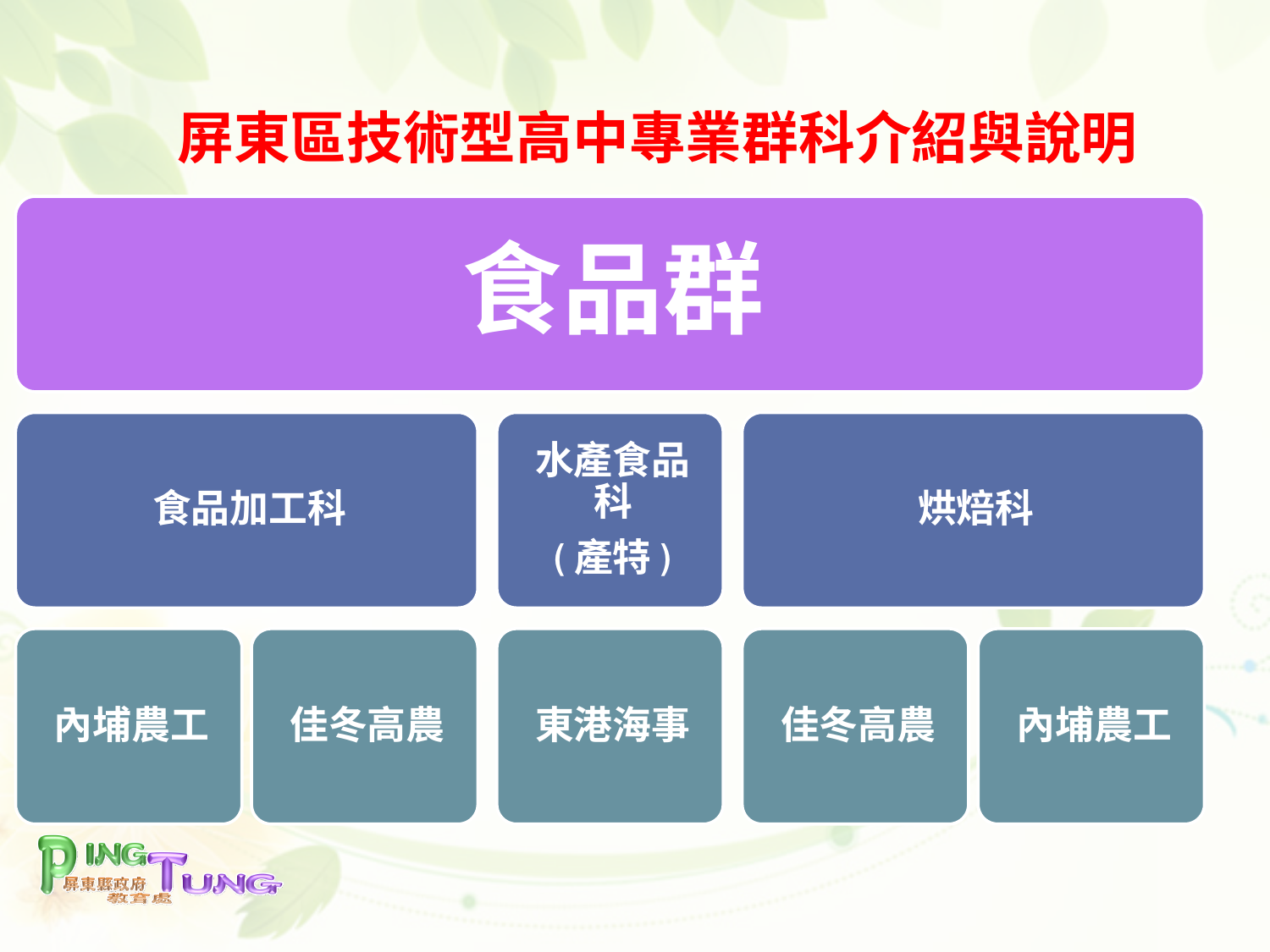

屏東區技術型高中專業群科介紹與說明
食品群
食品加工科
內埔農工
佳冬高農
水產食品科
(產特)
東港海事
烘焙科
佳冬高農
內埔農工